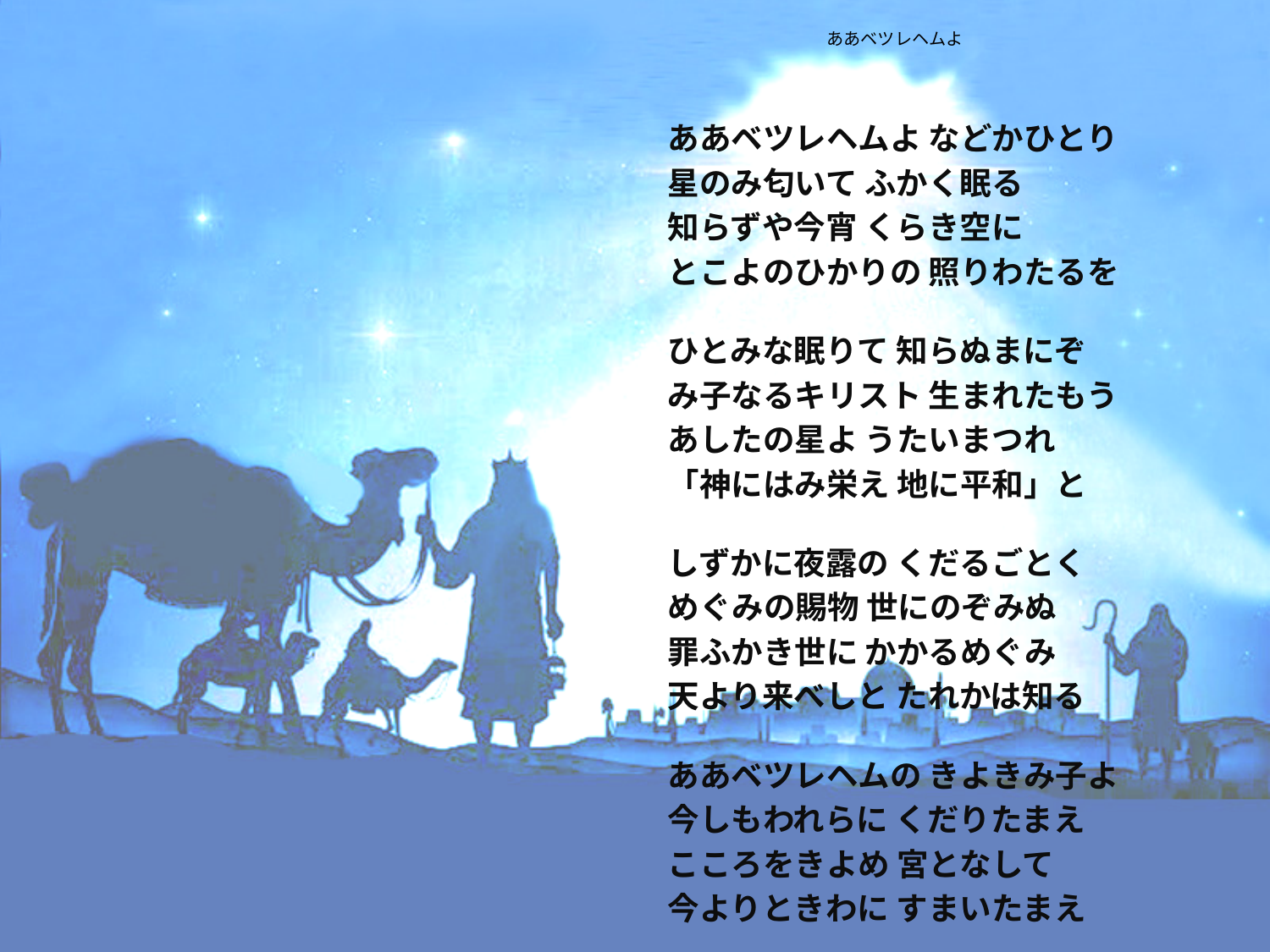

# ああベツレヘムよ
ああベツレヘムよ などかひとり
星のみ匂いて ふかく眠る
知らずや今宵 くらき空に
とこよのひかりの 照りわたるを

ひとみな眠りて 知らぬまにぞ
み子なるキリスト 生まれたもう
あしたの星よ うたいまつれ
「神にはみ栄え 地に平和」と

しずかに夜露の くだるごとく
めぐみの賜物 世にのぞみぬ
罪ふかき世に かかるめぐみ
天より来べしと たれかは知る

ああベツレヘムの きよきみ子よ
今しもわれらに くだりたまえ
こころをきよめ 宮となして
今よりときわに すまいたまえ